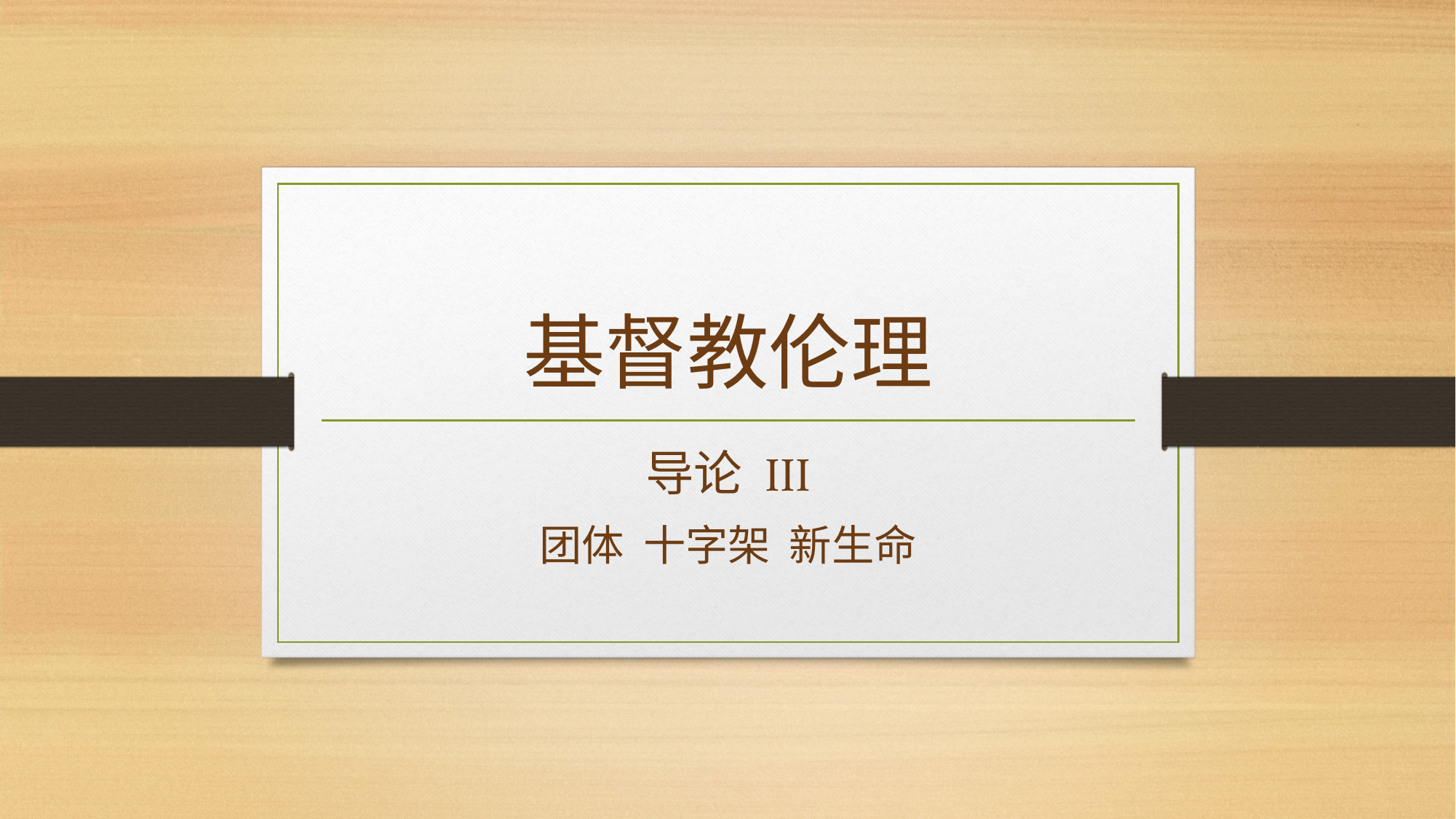

# 基督教伦理
导论 III
团体  十字架  新生命